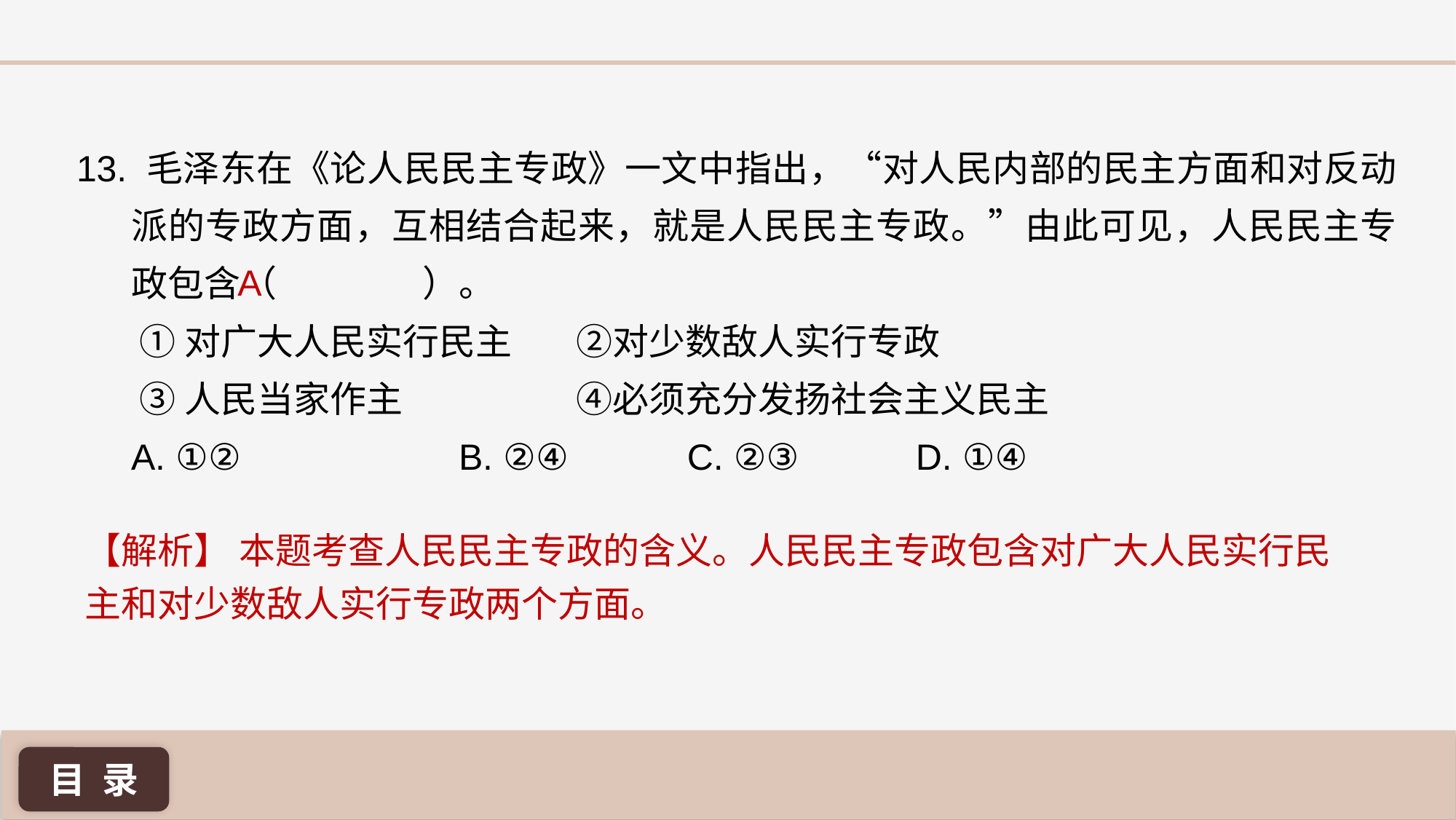

13. 毛泽东在《论人民民主专政》一文中指出，“对人民内部的民主方面和对反动派的专政方面，互相结合起来，就是人民民主专政。”由此可见，人民民主专政包含（	         ）。
	 ①对广大人民实行民主	 ②对少数敌人实行专政
	 ③人民当家作主	 	 ④必须充分发扬社会主义民主
A. ①② 		B. ②④    	 C. ②③ 	  D. ①④
A
【解析】 本题考查人民民主专政的含义。人民民主专政包含对广大人民实行民主和对少数敌人实行专政两个方面。